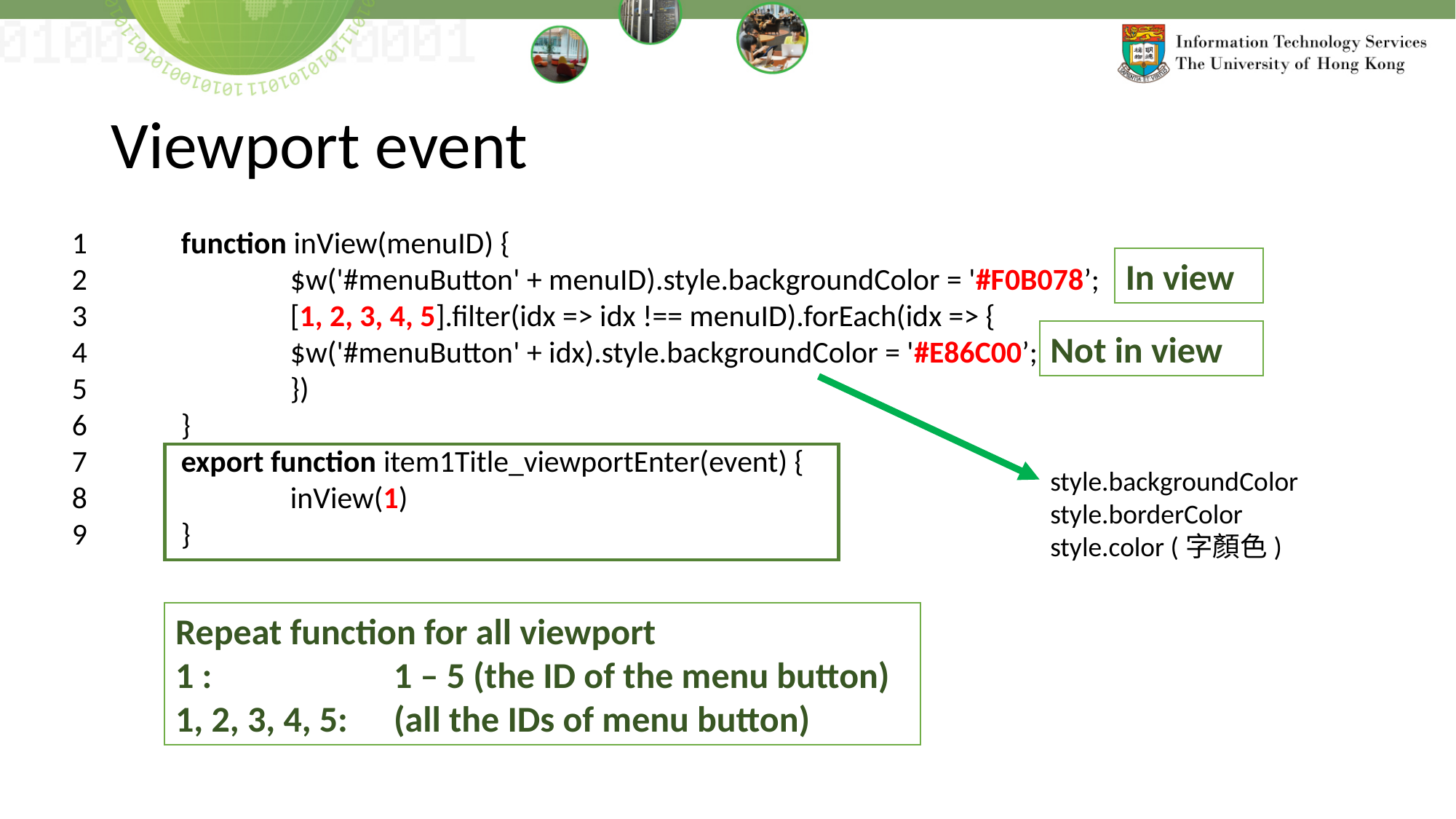

# Viewport event
1	function inView(menuID) {
2  		$w('#menuButton' + menuID).style.backgroundColor = '#F0B078’;
3  		[1, 2, 3, 4, 5].filter(idx => idx !== menuID).forEach(idx => {
4      		$w('#menuButton' + idx).style.backgroundColor = '#E86C00’;
5  		})
6	}
7	export function item1Title_viewportEnter(event) {
8  		inView(1)
9	}
In view
Not in view

style.backgroundColor
style.borderColor
style.color (字顏色)
Repeat function for all viewport
1 :		1 – 5 (the ID of the menu button)
1, 2, 3, 4, 5:	(all the IDs of menu button)